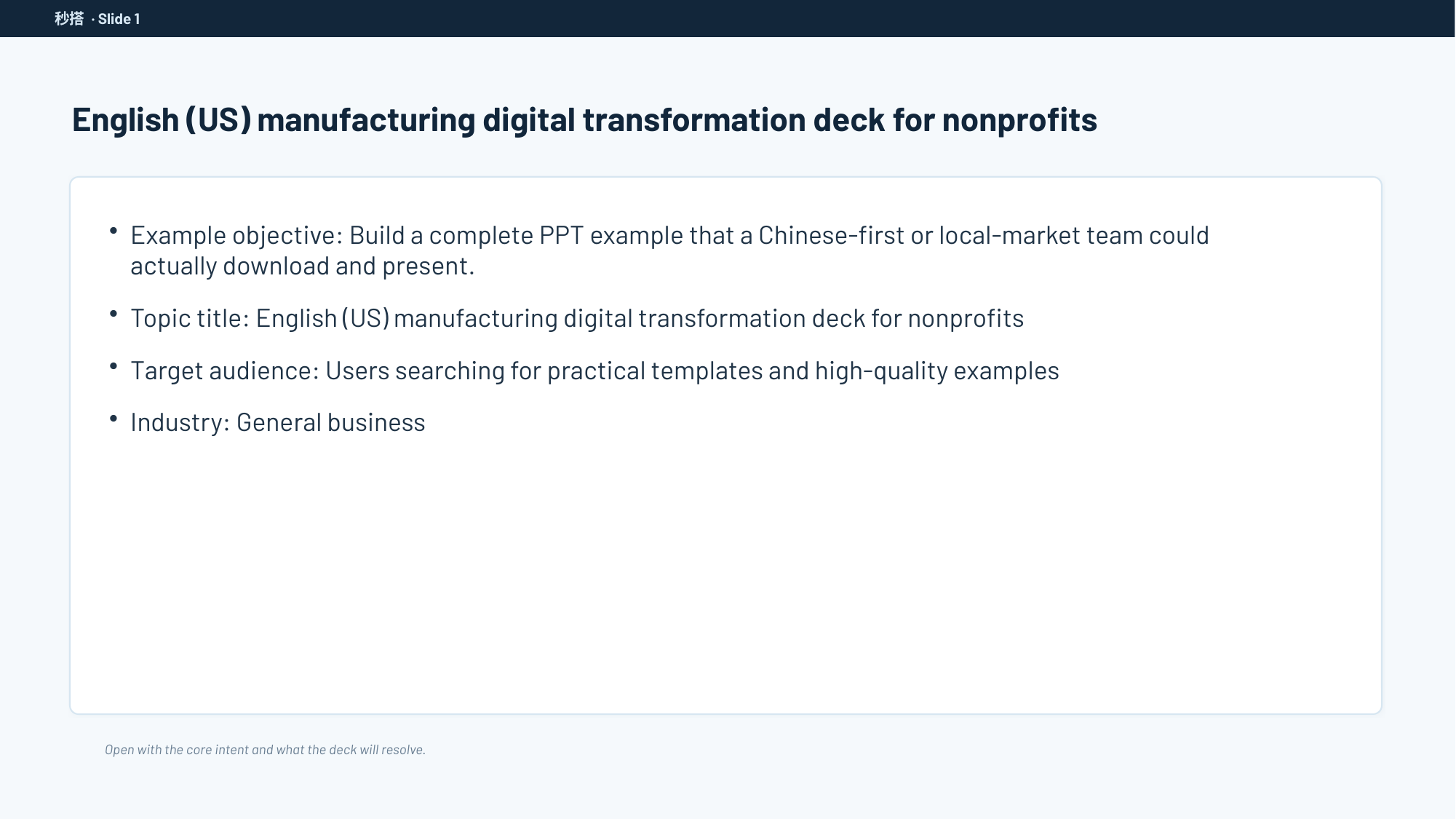

秒搭 · Slide 1
English (US) manufacturing digital transformation deck for nonprofits

Example objective: Build a complete PPT example that a Chinese-first or local-market team could actually download and present.
Topic title: English (US) manufacturing digital transformation deck for nonprofits
Target audience: Users searching for practical templates and high-quality examples
Industry: General business
Open with the core intent and what the deck will resolve.